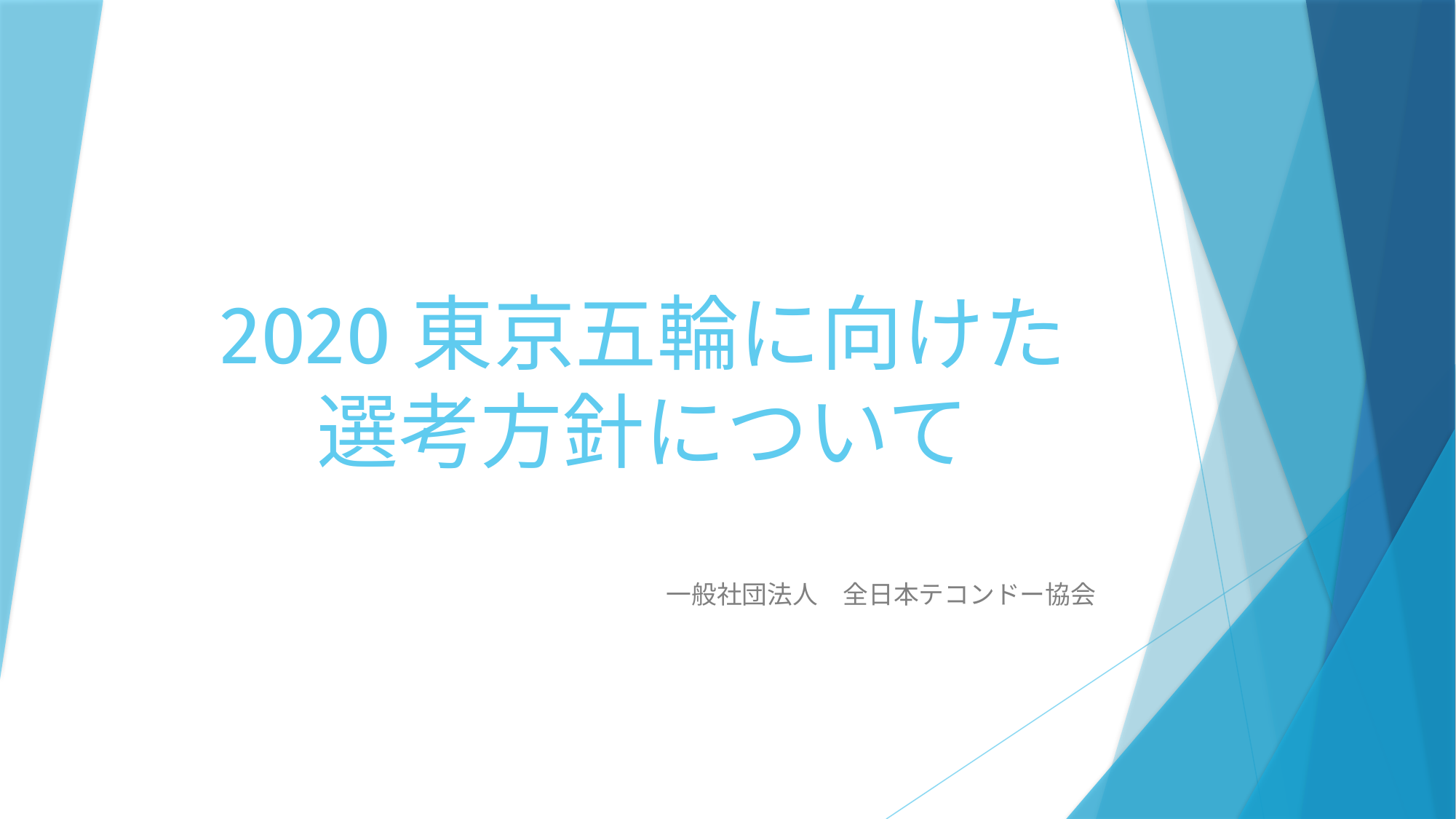

# 2020東京五輪に向けた 選考方針について

一般社団法人　全日本テコンドー協会